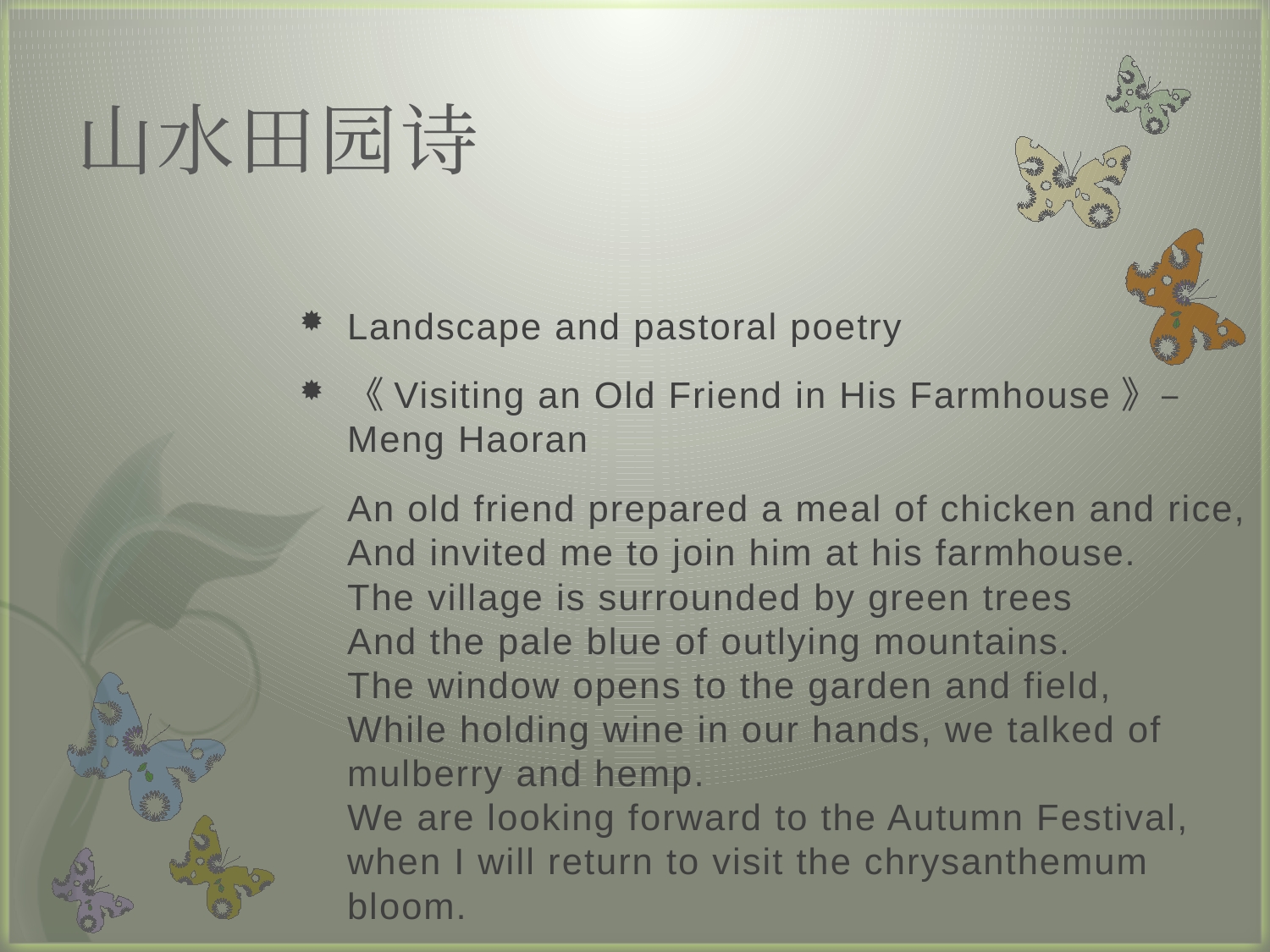

# 山水田园诗
Landscape and pastoral poetry
《Visiting an Old Friend in His Farmhouse》– Meng Haoran
	An old friend prepared a meal of chicken and rice,
And invited me to join him at his farmhouse.
The village is surrounded by green trees
And the pale blue of outlying mountains.
The window opens to the garden and field,
While holding wine in our hands, we talked of mulberry and hemp.
We are looking forward to the Autumn Festival,
when I will return to visit the chrysanthemum bloom.